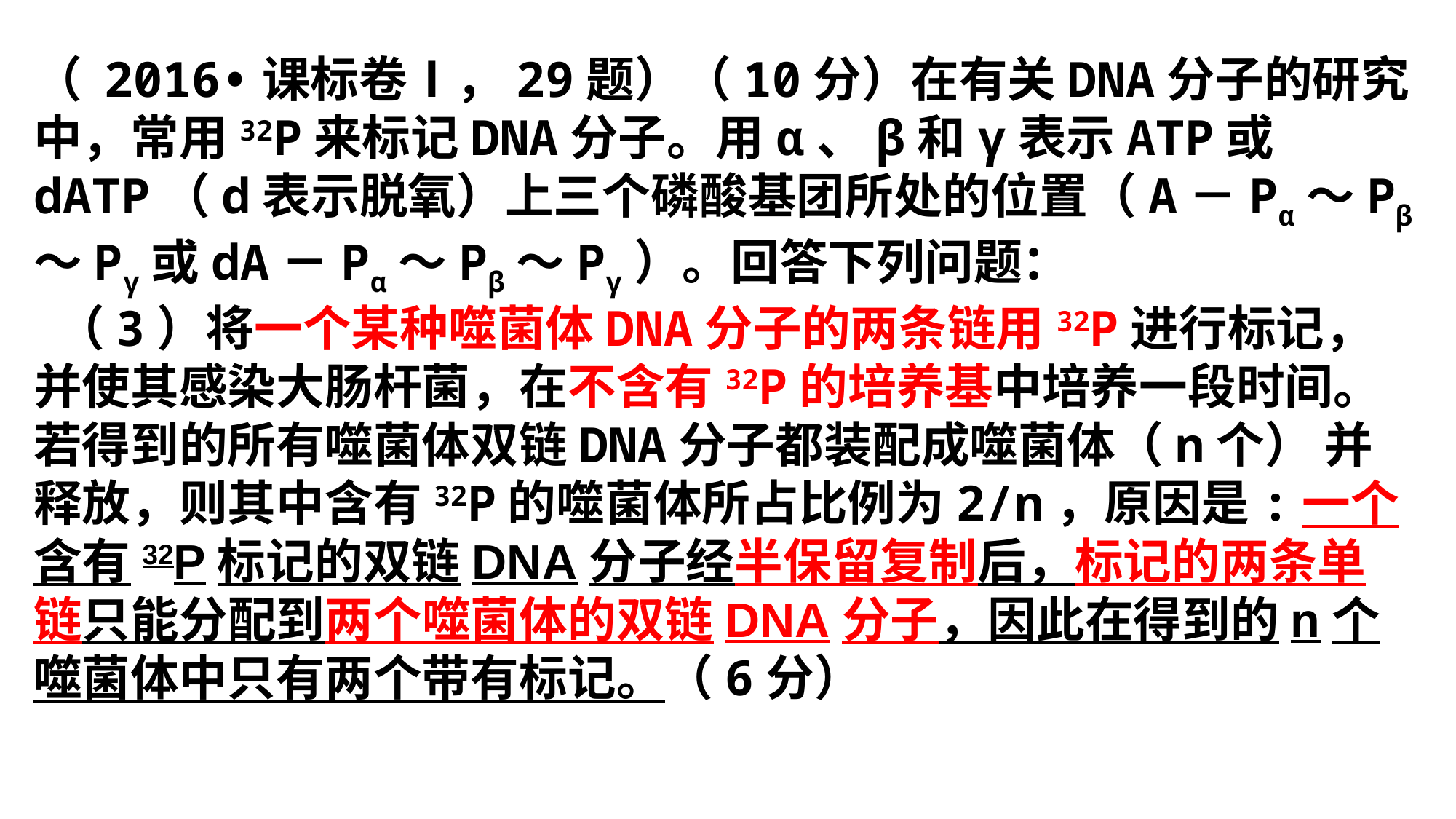

（ 2016•课标卷Ⅰ，29题）（10分）在有关DNA分子的研究中，常用32P来标记DNA分子。用α、β和γ表示ATP或dATP（d表示脱氧）上三个磷酸基团所处的位置（A－Pα～Pβ～Pγ或dA－Pα～Pβ～Pγ）。回答下列问题：
 （3）将一个某种噬菌体DNA分子的两条链用32P进行标记，并使其感染大肠杆菌，在不含有32P的培养基中培养一段时间。若得到的所有噬菌体双链DNA分子都装配成噬菌体（n个） 并释放，则其中含有32P的噬菌体所占比例为2/n，原因是:一个含有32P标记的双链DNA分子经半保留复制后，标记的两条单链只能分配到两个噬菌体的双链DNA分子，因此在得到的n个噬菌体中只有两个带有标记。（6分）